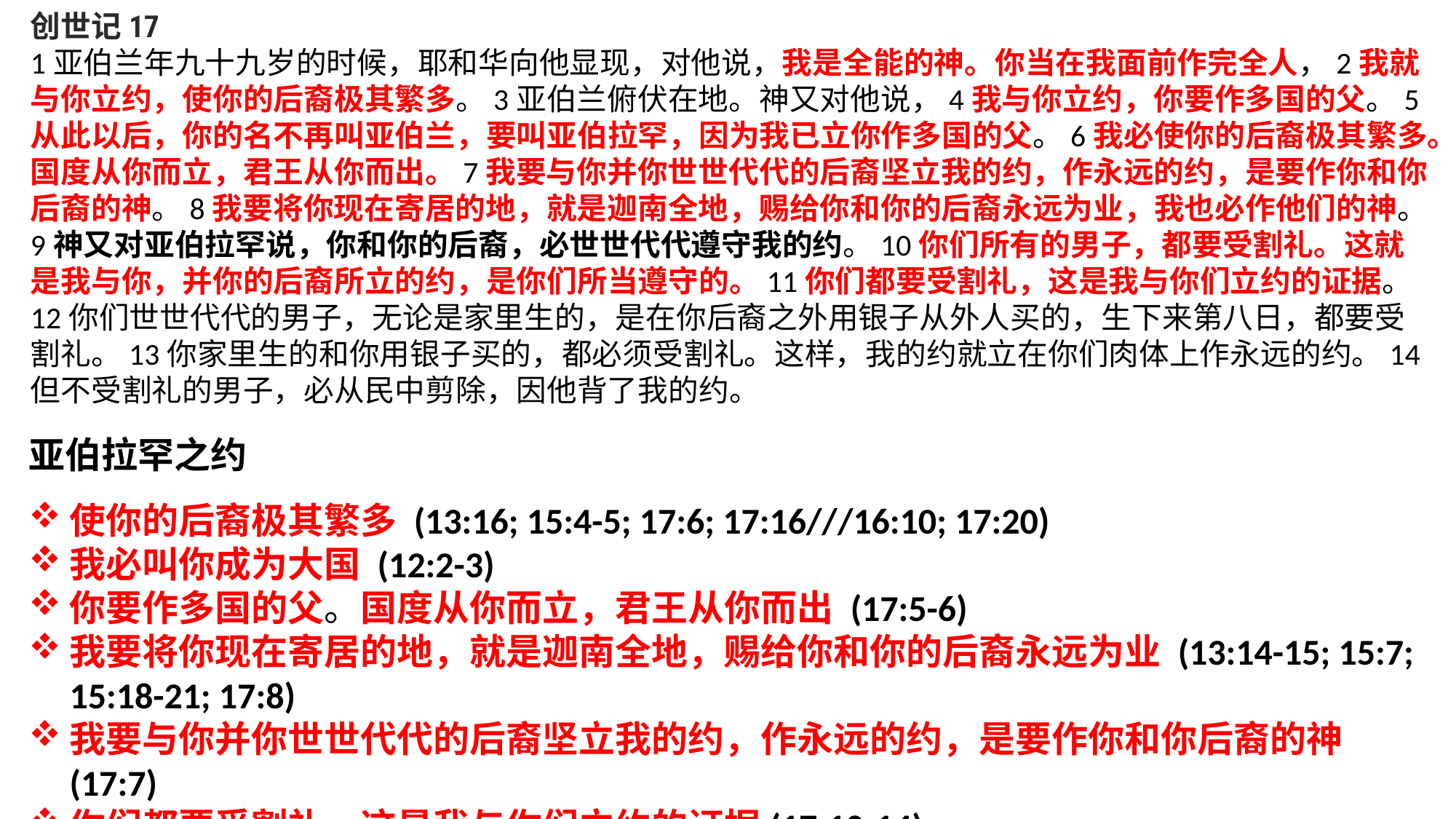

创世记17
1亚伯兰年九十九岁的时候，耶和华向他显现，对他说，我是全能的神。你当在我面前作完全人，2我就与你立约，使你的后裔极其繁多。3亚伯兰俯伏在地。神又对他说，4我与你立约，你要作多国的父。5从此以后，你的名不再叫亚伯兰，要叫亚伯拉罕，因为我已立你作多国的父。6我必使你的后裔极其繁多。国度从你而立，君王从你而出。7我要与你并你世世代代的后裔坚立我的约，作永远的约，是要作你和你后裔的神。8我要将你现在寄居的地，就是迦南全地，赐给你和你的后裔永远为业，我也必作他们的神。
9神又对亚伯拉罕说，你和你的后裔，必世世代代遵守我的约。10你们所有的男子，都要受割礼。这就是我与你，并你的后裔所立的约，是你们所当遵守的。11你们都要受割礼，这是我与你们立约的证据。12你们世世代代的男子，无论是家里生的，是在你后裔之外用银子从外人买的，生下来第八日，都要受割礼。13你家里生的和你用银子买的，都必须受割礼。这样，我的约就立在你们肉体上作永远的约。14但不受割礼的男子，必从民中剪除，因他背了我的约。
亚伯拉罕之约

使你的后裔极其繁多 (13:16; 15:4-5; 17:6; 17:16///16:10; 17:20)
我必叫你成为大国 (12:2-3)
你要作多国的父。国度从你而立，君王从你而出 (17:5-6)
我要将你现在寄居的地，就是迦南全地，赐给你和你的后裔永远为业 (13:14-15; 15:7; 15:18-21; 17:8)
我要与你并你世世代代的后裔坚立我的约，作永远的约，是要作你和你后裔的神(17:7)
你们都要受割礼，这是我与你们立约的证据(17:10-14)